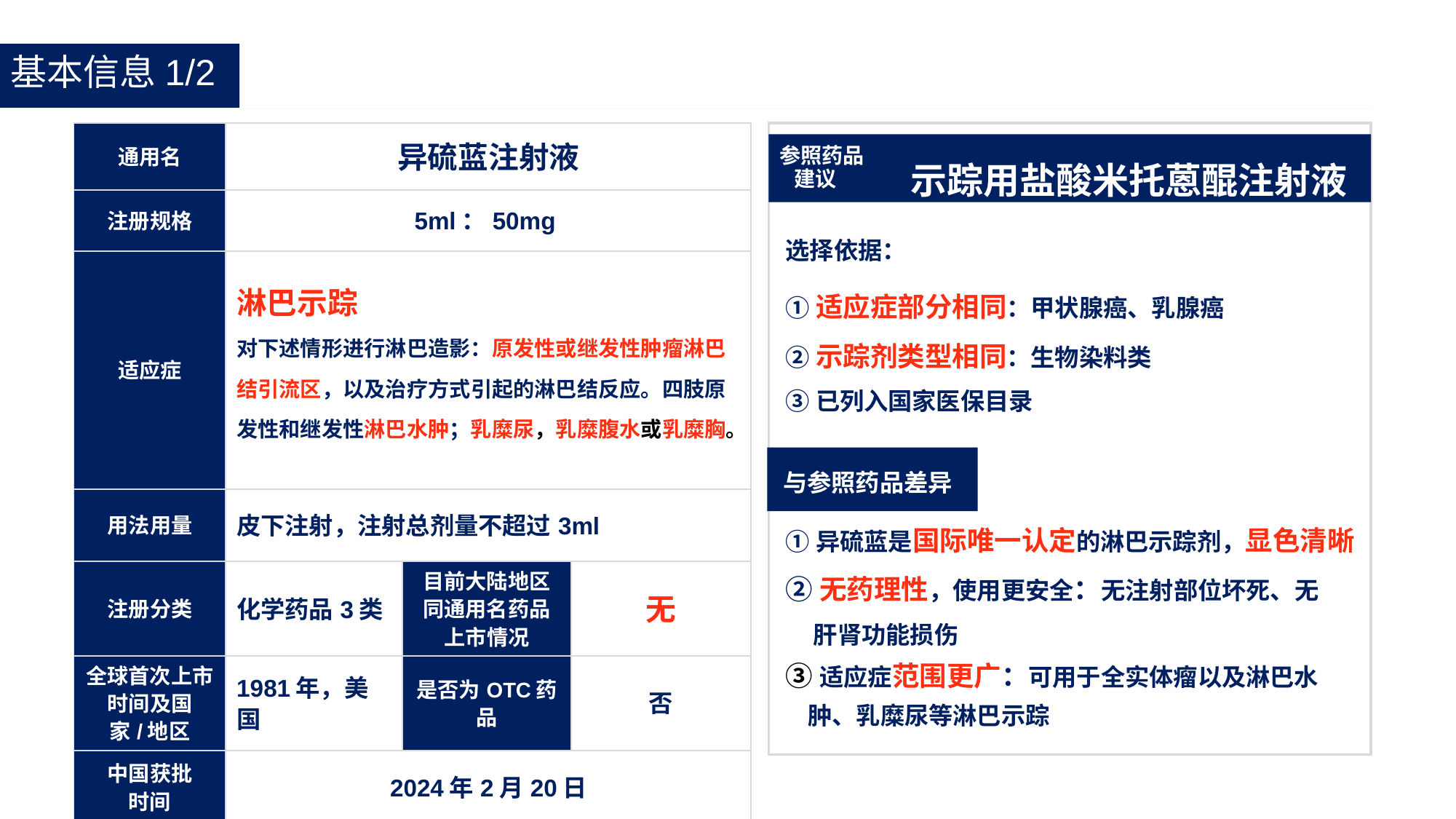

基本信息1/2
示踪用盐酸米托蒽醌注射液
参照药品
   建议

| 通用名 | 异硫蓝注射液 |  |  |
| --- | --- | --- | --- |
| 注册规格 | 5ml：50mg |  |  |
| 适应症 | 淋巴示踪 对下述情形进行淋巴造影：原发性或继发性肿瘤淋巴结引流区，以及治疗方式引起的淋巴结反应。四肢原发性和继发性淋巴水肿；乳糜尿，乳糜腹水或乳糜胸。 |  |  |
| 用法用量 | 皮下注射，注射总剂量不超过3ml |  |  |
| 注册分类 | 化学药品3类 | 目前大陆地区同通用名药品上市情况 | 无 |
| 全球首次上市时间及国家/地区 | 1981年，美国 | 是否为OTC药品 | 否 |
| 中国获批 时间 | 2024年2月20日 |  |  |

选择依据：
①适应症部分相同：甲状腺癌、乳腺癌
②示踪剂类型相同：生物染料类
③已列入国家医保目录

①异硫蓝是国际唯一认定的淋巴示踪剂，显色清晰
②无药理性，使用更安全：无注射部位坏死、无
    肝肾功能损伤
③适应症范围更广：可用于全实体瘤以及淋巴水
   肿、乳糜尿等淋巴示踪

与参照药品差异